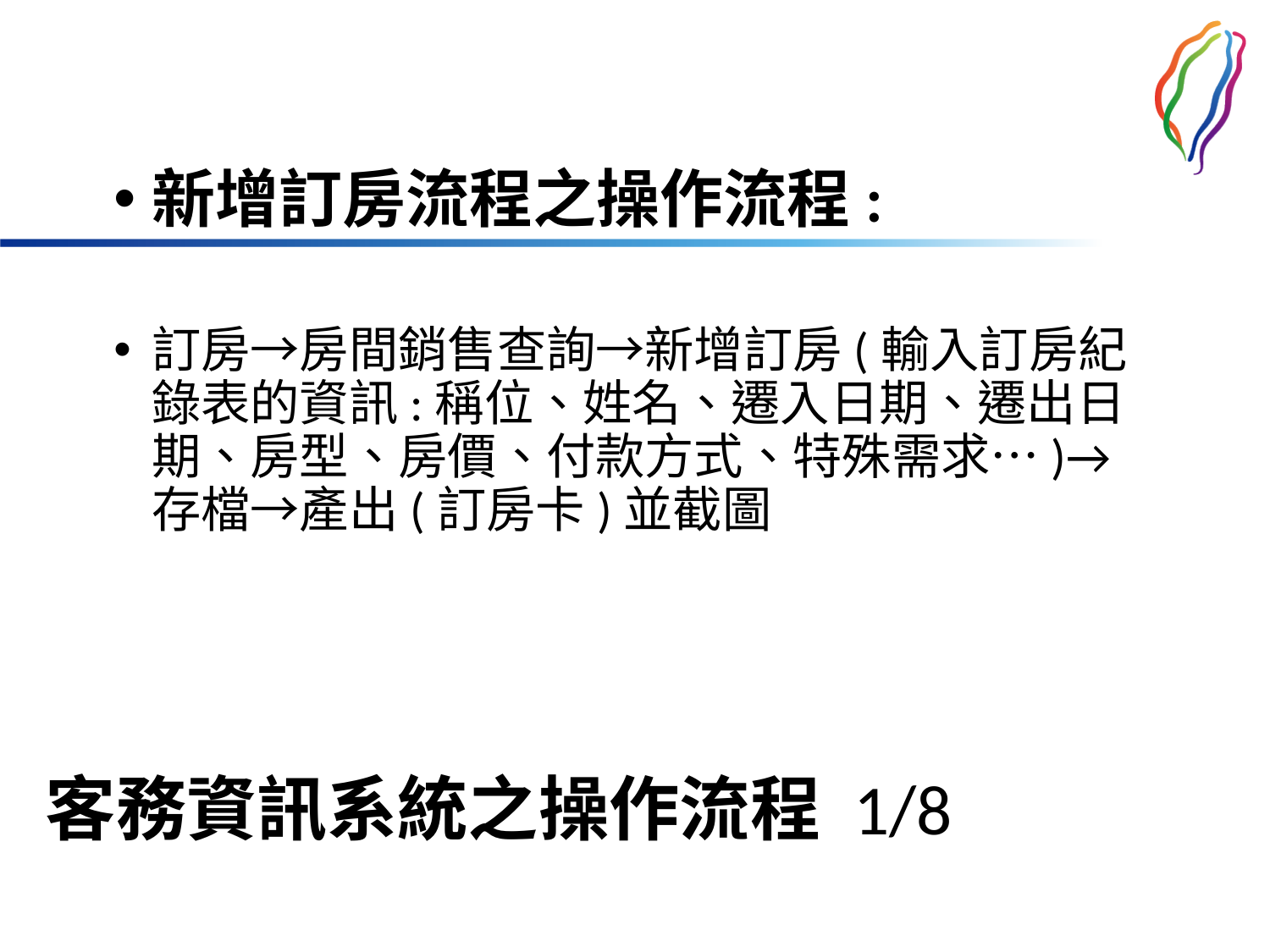

新增訂房流程之操作流程:

訂房→房間銷售查詢→新增訂房(輸入訂房紀錄表的資訊:稱位、姓名、遷入日期、遷出日期、房型、房價、付款方式、特殊需求…)→存檔→產出(訂房卡)並截圖

# 客務資訊系統之操作流程 1/8